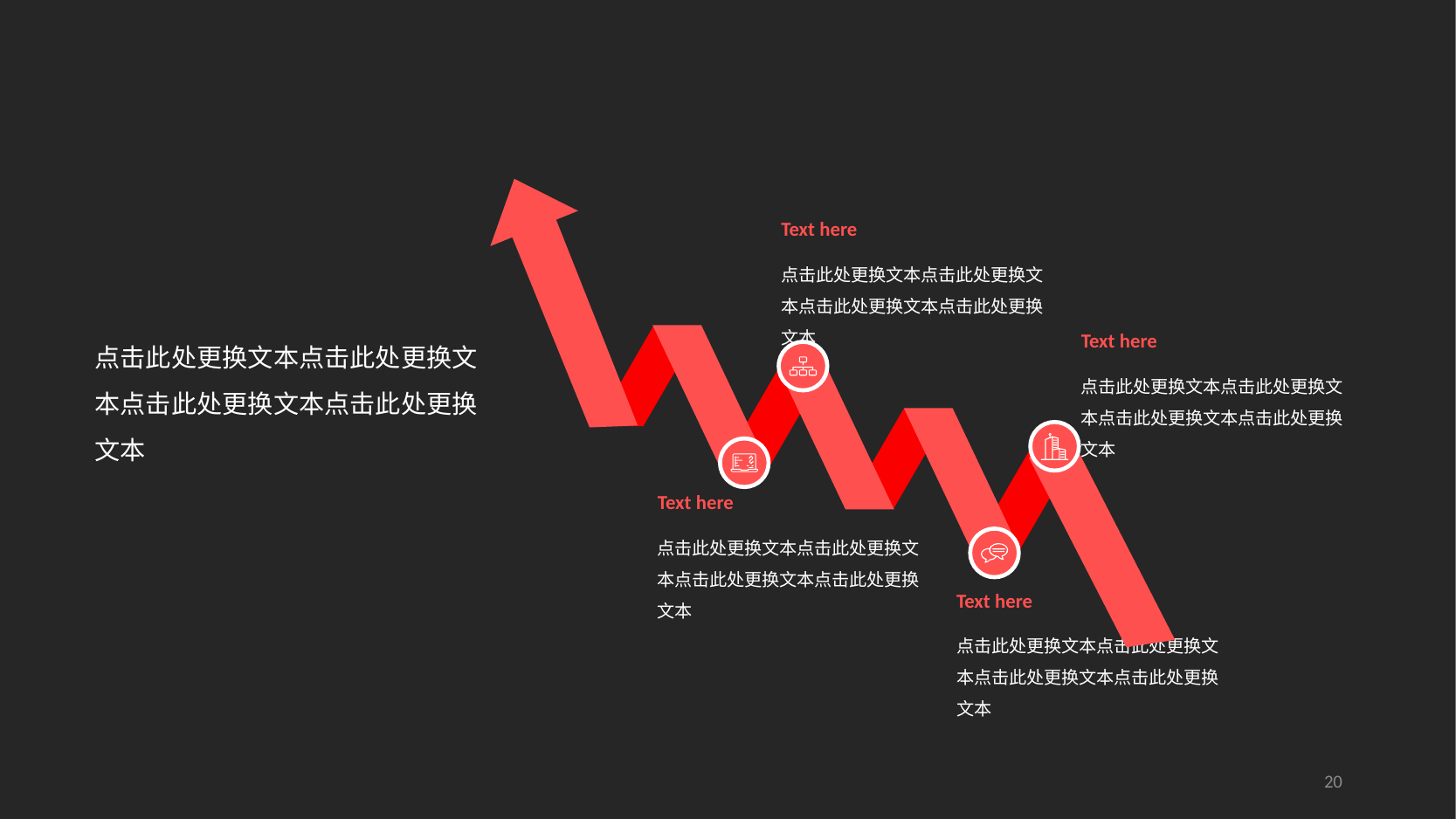

Text here
点击此处更换文本点击此处更换文本点击此处更换文本点击此处更换文本
点击此处更换文本点击此处更换文本点击此处更换文本点击此处更换文本
Text here
点击此处更换文本点击此处更换文本点击此处更换文本点击此处更换文本
Text here
点击此处更换文本点击此处更换文本点击此处更换文本点击此处更换文本
Text here
点击此处更换文本点击此处更换文本点击此处更换文本点击此处更换文本
20